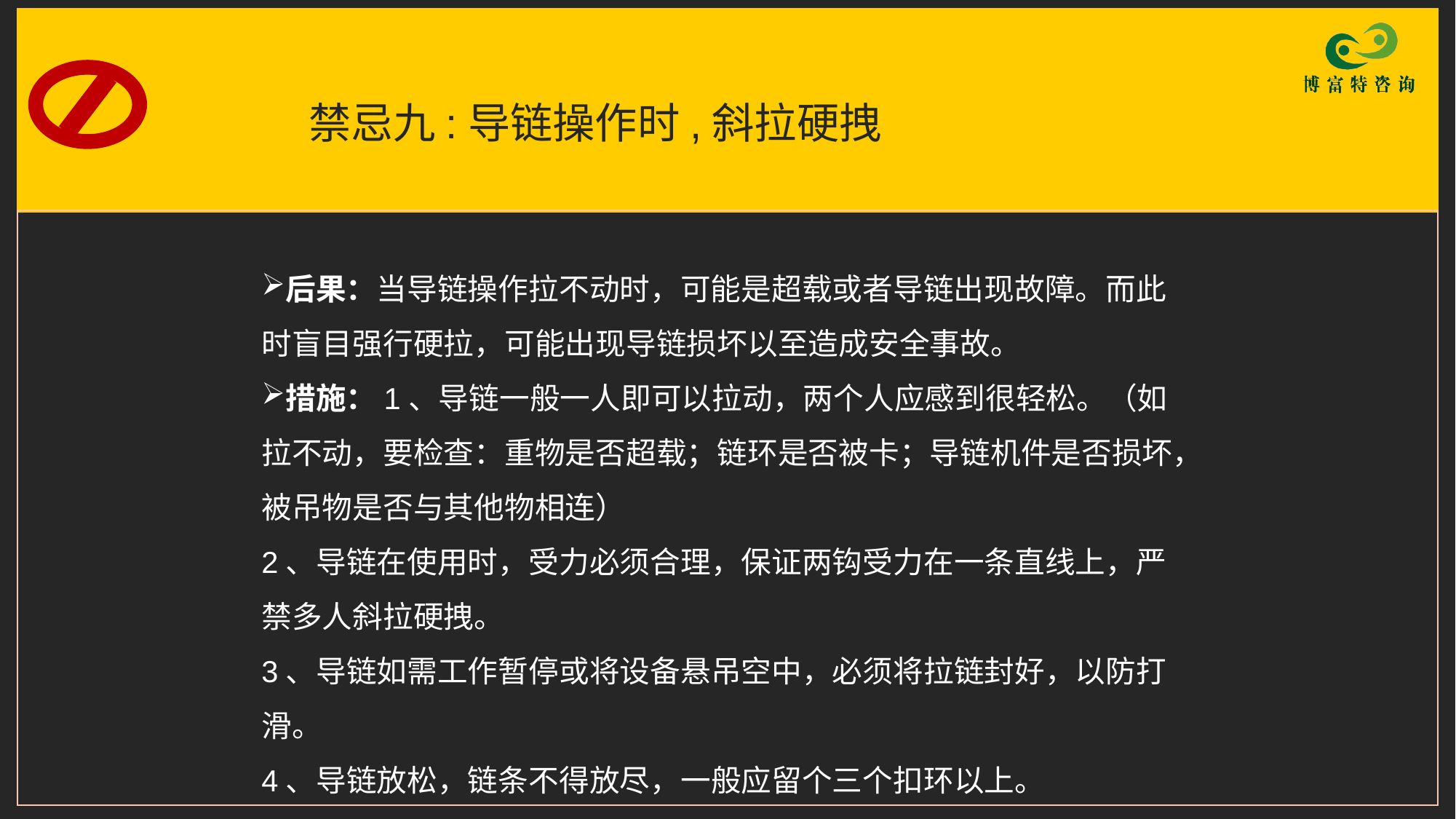

# 禁忌九:导链操作时,斜拉硬拽
后果：当导链操作拉不动时，可能是超载或者导链出现故障。而此时盲目强行硬拉，可能出现导链损坏以至造成安全事故。
措施：1、导链一般一人即可以拉动，两个人应感到很轻松。（如拉不动，要检查：重物是否超载；链环是否被卡；导链机件是否损坏，被吊物是否与其他物相连）
2、导链在使用时，受力必须合理，保证两钩受力在一条直线上，严禁多人斜拉硬拽。
3、导链如需工作暂停或将设备悬吊空中，必须将拉链封好，以防打滑。
4、导链放松，链条不得放尽，一般应留个三个扣环以上。